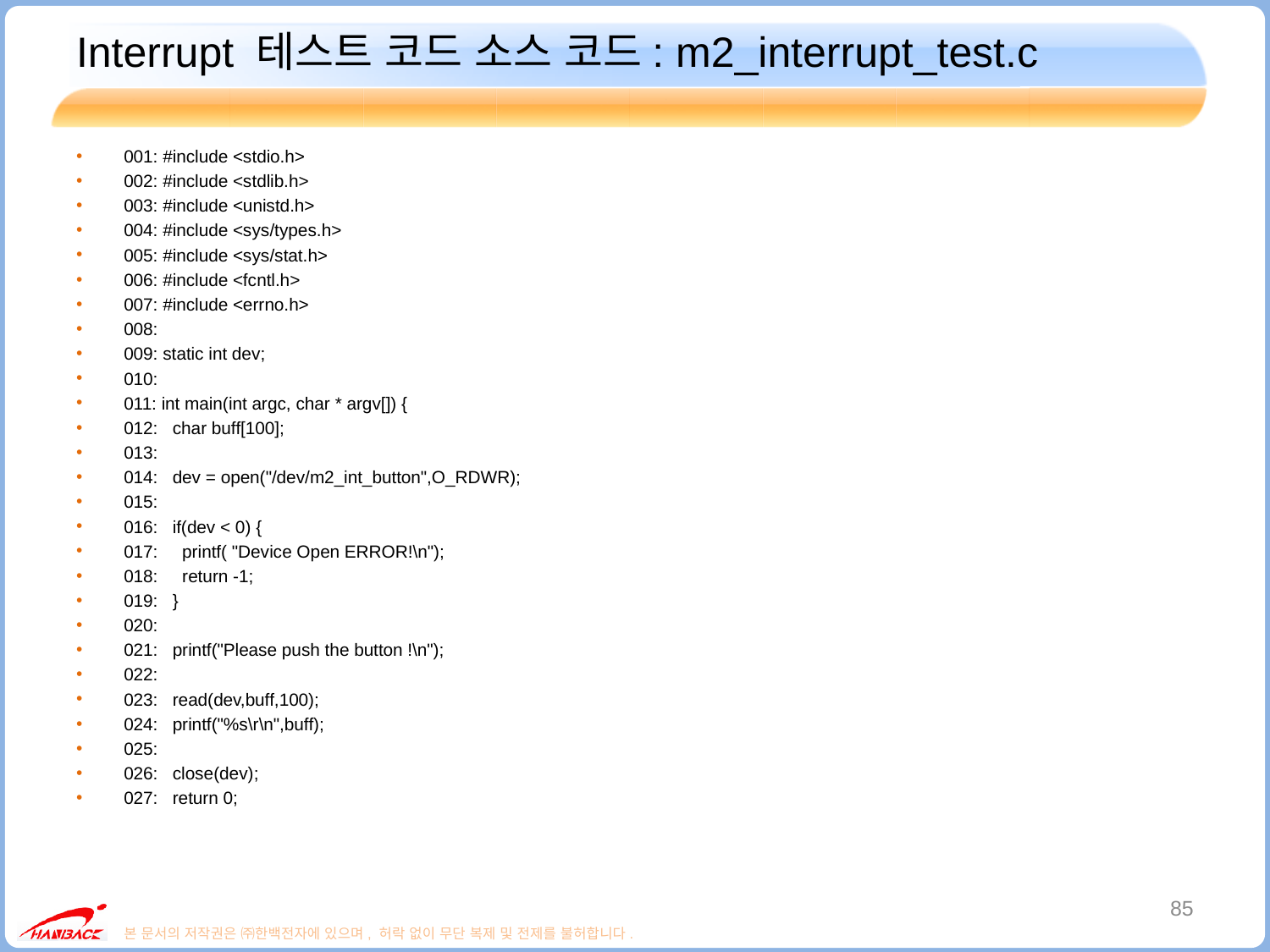

# Interrupt 테스트 코드 소스 코드: m2_interrupt_test.c
001: #include <stdio.h>
002: #include <stdlib.h>
003: #include <unistd.h>
004: #include <sys/types.h>
005: #include <sys/stat.h>
006: #include <fcntl.h>
007: #include <errno.h>
008:
009: static int dev;
010:
011: int main(int argc, char * argv[]) {
012:   char buff[100];
013:
014:   dev = open("/dev/m2_int_button",O_RDWR);
015:
016:   if(dev < 0) {
017:     printf( "Device Open ERROR!\n");
018:     return -1;
019:   }
020:
021:   printf("Please push the button !\n");
022:
023:   read(dev,buff,100);
024:   printf("%s\r\n",buff);
025:
026:   close(dev);
027:   return 0;
85